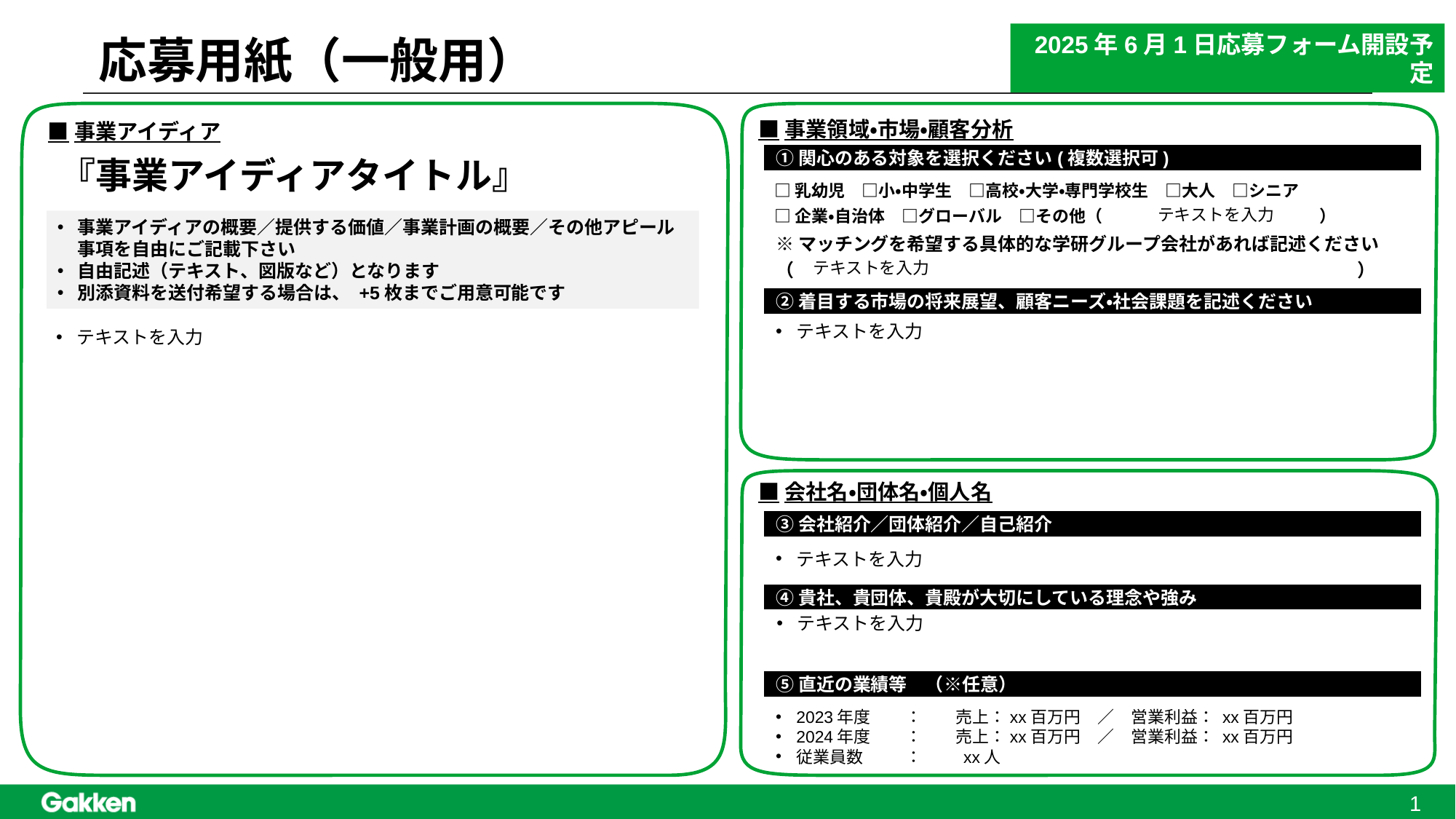

2025年6月1日応募フォーム開設予定
# 応募用紙（一般用）

■事業領域・市場・顧客分析
■事業アイディア
①関心のある対象を選択ください(複数選択可)
『事業アイディアタイトル』
□乳幼児　□小・中学生　□高校・大学・専門学校生　□大人　□シニア
□企業・自治体　□グローバル　□その他（　　　　　　　　　　　　　）
テキストを入力
事業アイディアの概要／提供する価値／事業計画の概要／その他アピール事項を自由にご記載下さい
自由記述（テキスト、図版など）となります
別添資料を送付希望する場合は、 +5枚までご用意可能です
※マッチングを希望する具体的な学研グループ会社があれば記述ください（　　　　　　　　　　　　　　　　　　　　　　　　　　　　　　　）
テキストを入力
②着目する市場の将来展望、顧客ニーズ・社会課題を記述ください
テキストを入力
テキストを入力

■会社名・団体名・個人名
③会社紹介／団体紹介／自己紹介
テキストを入力
④貴社、貴団体、貴殿が大切にしている理念や強み
テキストを入力
⑤直近の業績等　（※任意）
2023年度	：　　売上：xx百万円　／　営業利益： xx百万円
2024年度	：　　売上：xx百万円　／　営業利益： xx百万円
従業員数	：　　 xx人